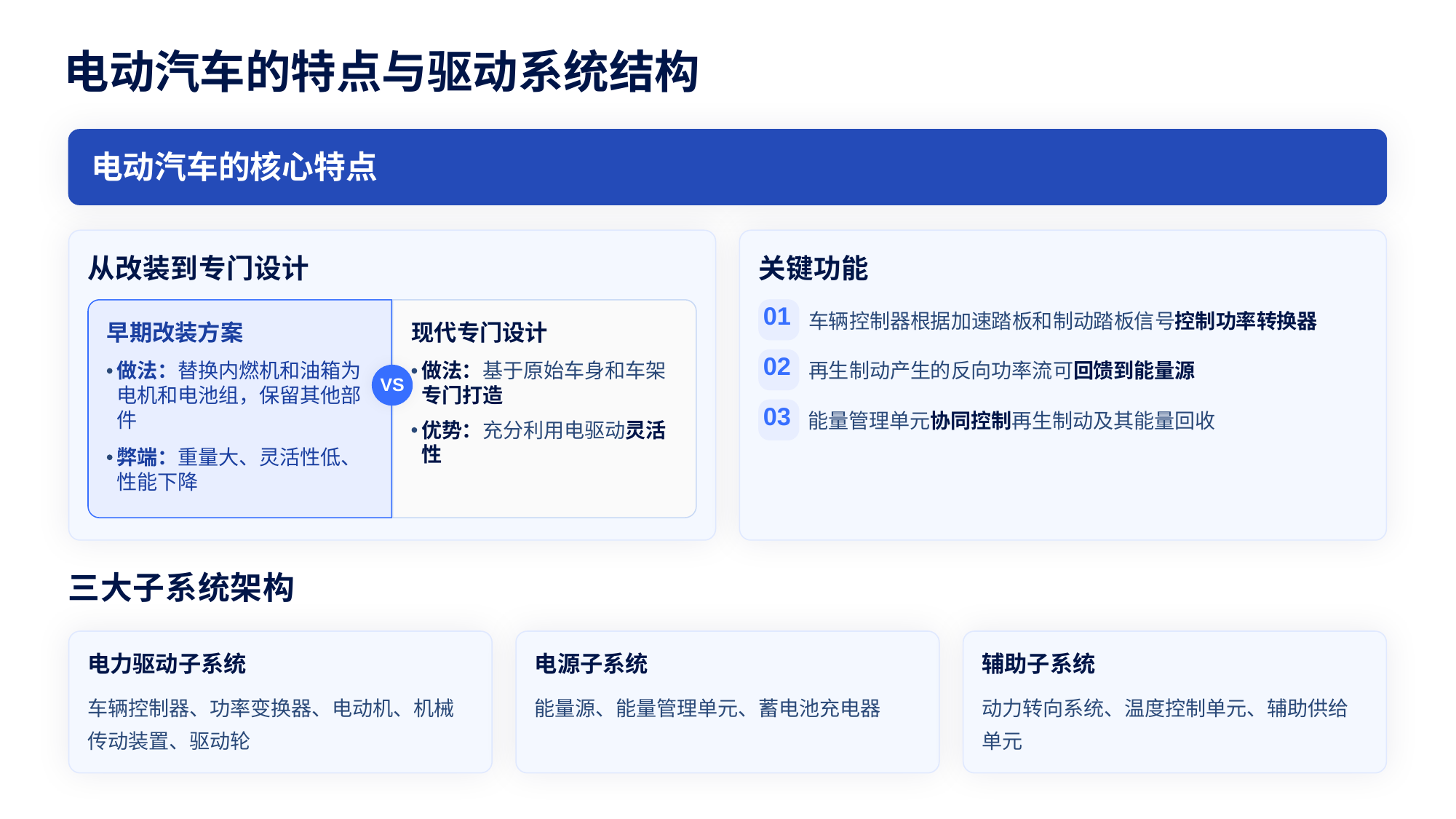

电动汽车的特点与驱动系统结构

电动汽车的核心特点

从改装到专门设计
关键功能

车辆控制器根据加速踏板和制动踏板信号控制功率转换器

01
早期改装方案
现代专门设计

再生制动产生的反向功率流可回馈到能量源
02
做法：替换内燃机和油箱为电机和电池组，保留其他部件
做法：基于原始车身和车架
专门打造

VS

能量管理单元协同控制再生制动及其能量回收
03
优势：充分利用电驱动灵活性

弊端：重量大、灵活性低、性能下降

三大子系统架构

电力驱动子系统
电源子系统
辅助子系统
车辆控制器、功率变换器、电动机、机械传动装置、驱动轮
能量源、能量管理单元、蓄电池充电器
动力转向系统、温度控制单元、辅助供给单元